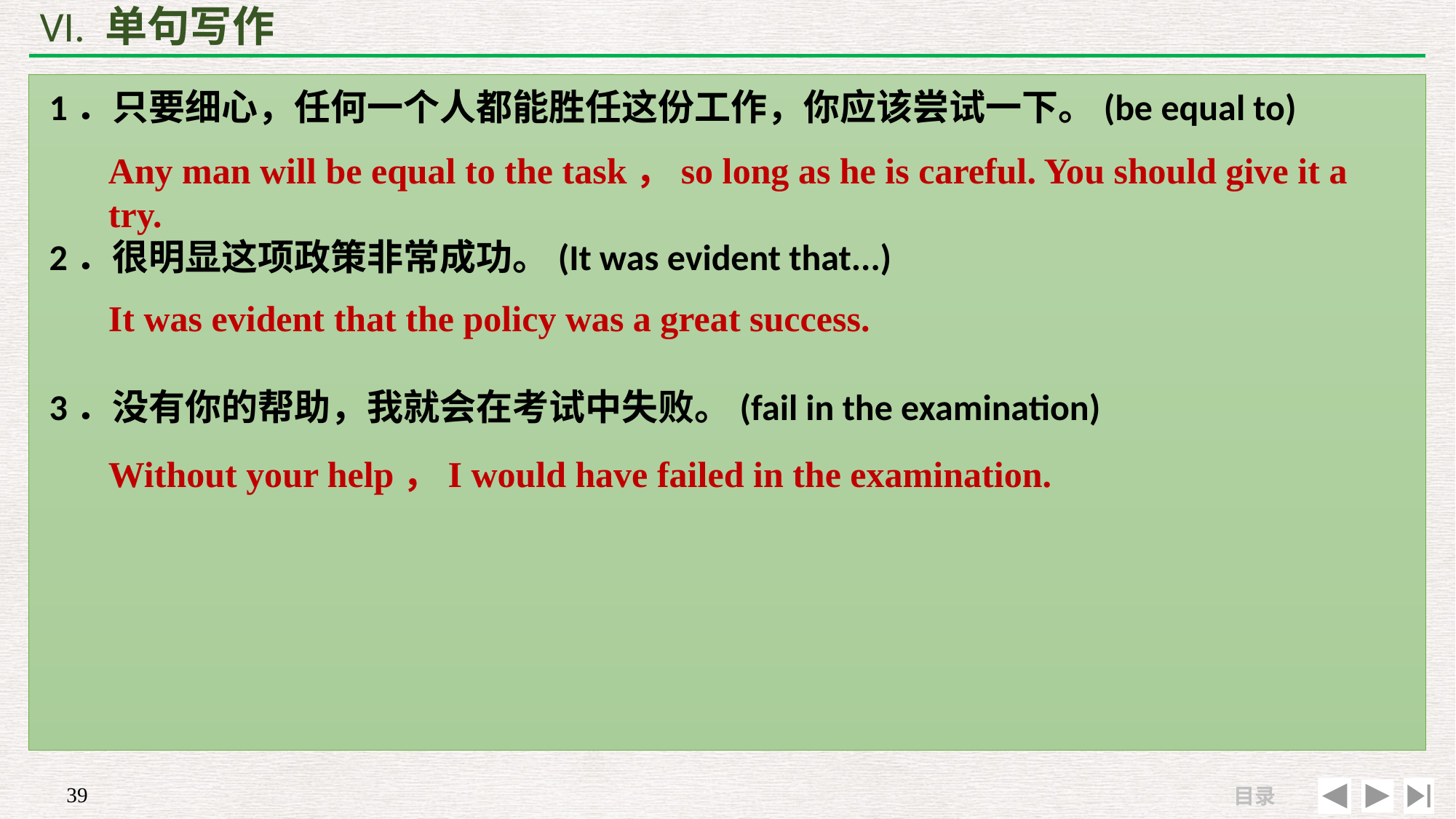

# VI. 单句写作

1．只要细心，任何一个人都能胜任这份工作，你应该尝试一下。(be equal to)

2．很明显这项政策非常成功。(It was evident that...)

3．没有你的帮助，我就会在考试中失败。(fail in the examination)
Any man will be equal to the task，so long as he is careful. You should give it a try.
It was evident that the policy was a great success.
Without your help，I would have failed in the examination.